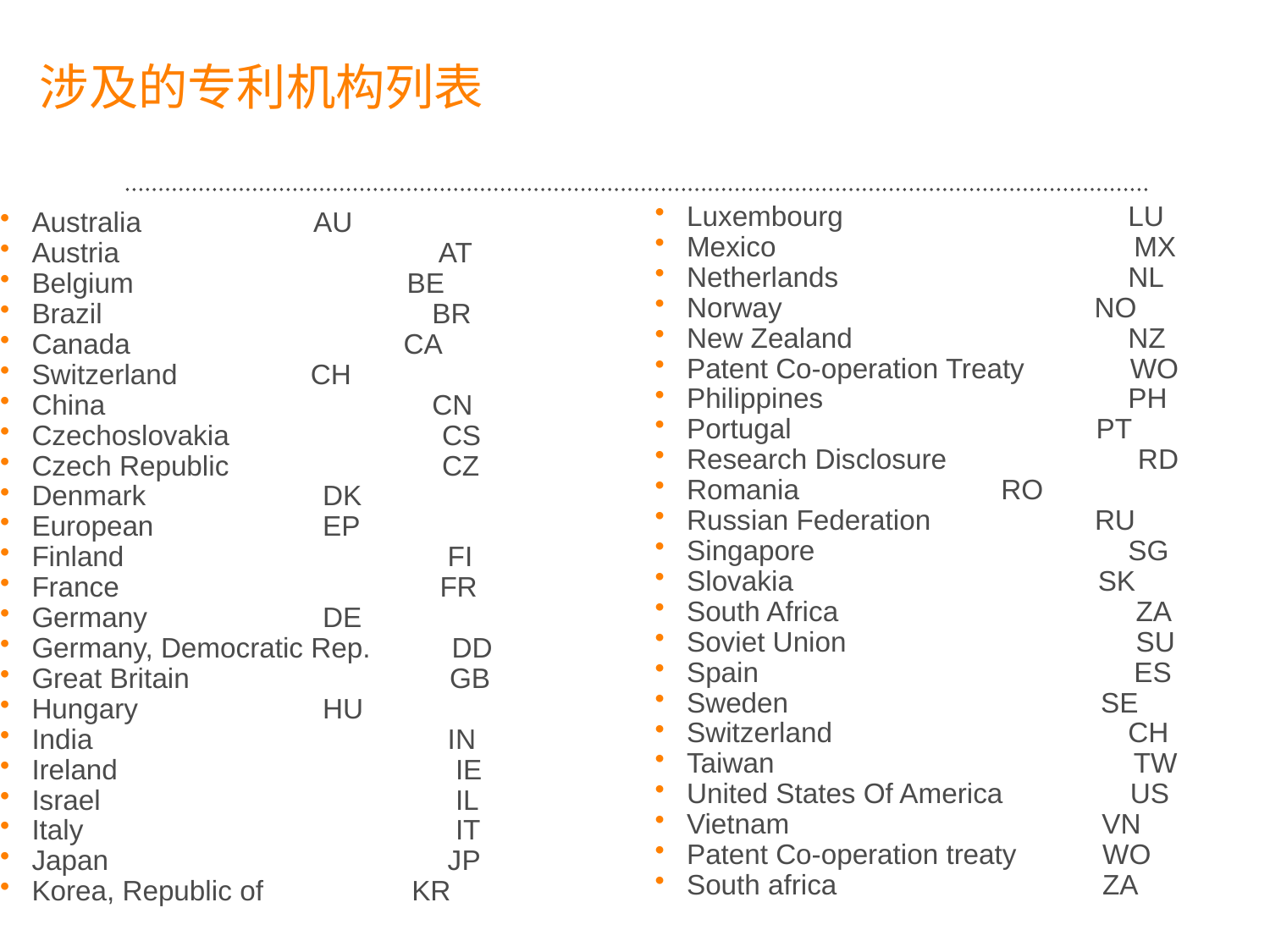

# 涉及的专利机构列表
Luxembourg	                        LU
Mexico	                                         MX
Netherlands	                        NL
Norway                                        NO
New Zealand	                        NZ
Patent Co-operation Treaty	        WO
Philippines	                        PH
Portugal                                       PT
Research Disclosure	         RD
Romania	                        RO
Russian Federation                     RU
Singapore	                        SG
Slovakia                                       SK
South Africa	                         ZA
Soviet Union	                         SU
Spain	                                         ES
Sweden                                        SE
Switzerland	                        CH
Taiwan	                                         TW
United States Of America	        US
Vietnam                                        VN
Patent Co-operation treaty           WO
South africa                                  ZA

Australia	                    AU
Austria	                                    AT
Belgium                                   BE
Brazil	                                   BR
Canada                                   CA
Switzerland                 CH
China	                                   CN
Czechoslovakia	                    CS
Czech Republic	                    CZ
Denmark	                     DK
European	                     EP
Finland	                                     FI
France	                                    FR
Germany	                     DE
Germany, Democratic Rep.	     DD
Great Britain	                     GB
Hungary	                     HU
India	                                     IN
Ireland	                                      IE
Israel	                                      IL
Italy	                                      IT
Japan	                                     JP
Korea, Republic of                   KR